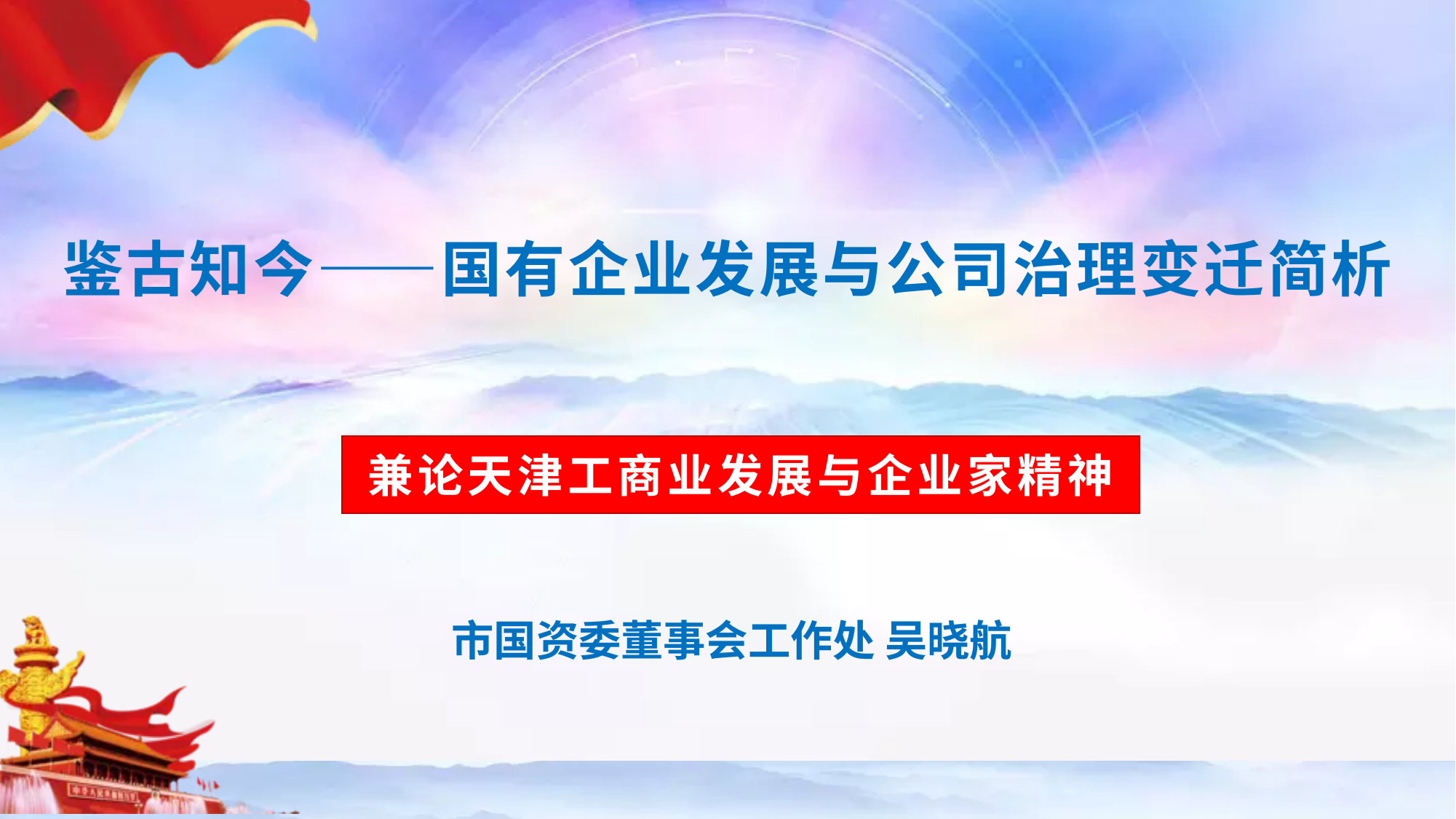

鉴古知今——国有企业发展与公司治理变迁简析
兼论天津工商业发展与企业家精神
市国资委董事会工作处 吴晓航
1